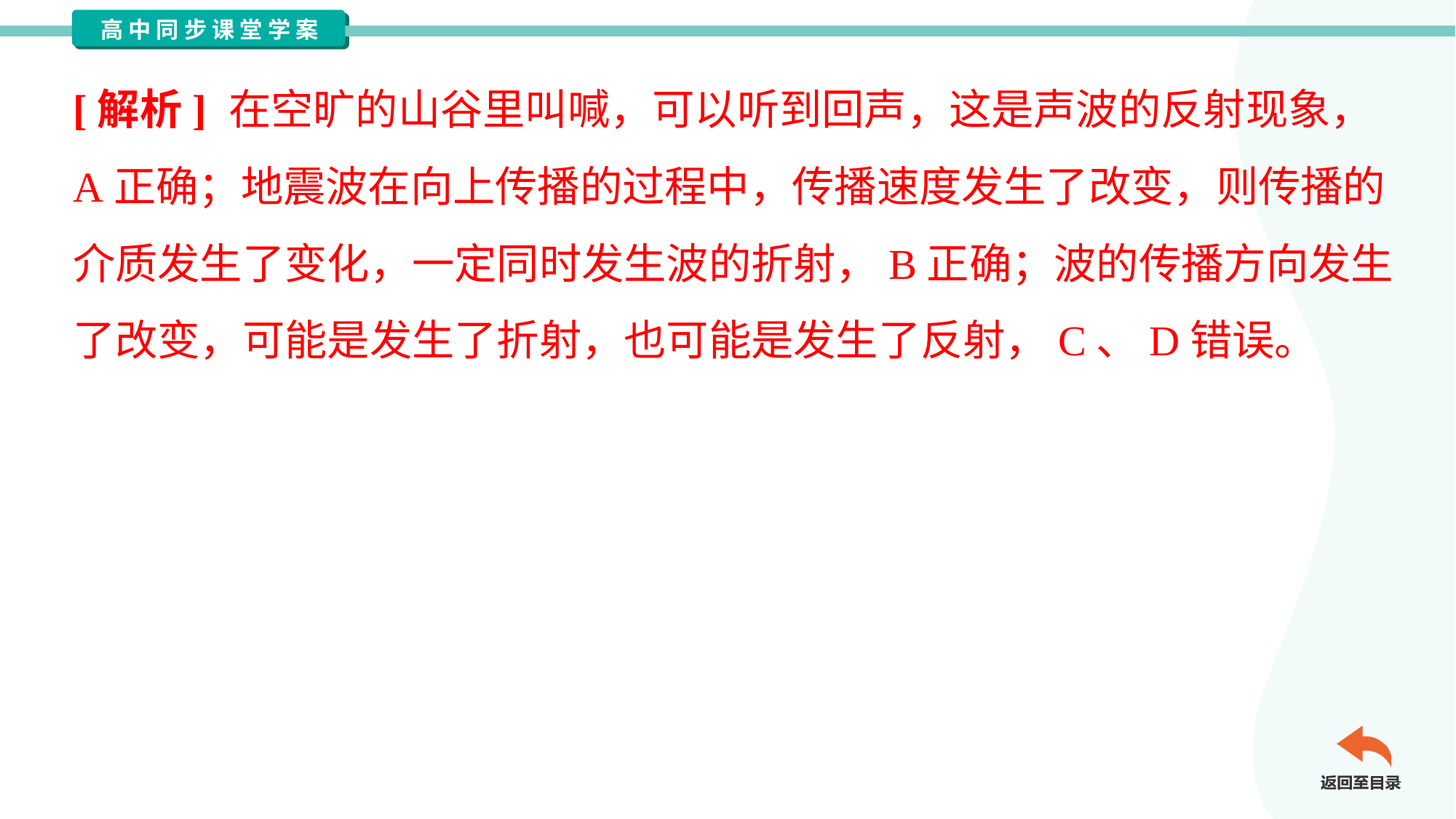

[解析] 在空旷的山谷里叫喊，可以听到回声，这是声波的反射现象，
A正确；地震波在向上传播的过程中，传播速度发生了改变，则传播的
介质发生了变化，一定同时发生波的折射，B正确；波的传播方向发生
了改变，可能是发生了折射，也可能是发生了反射，C、D错误。